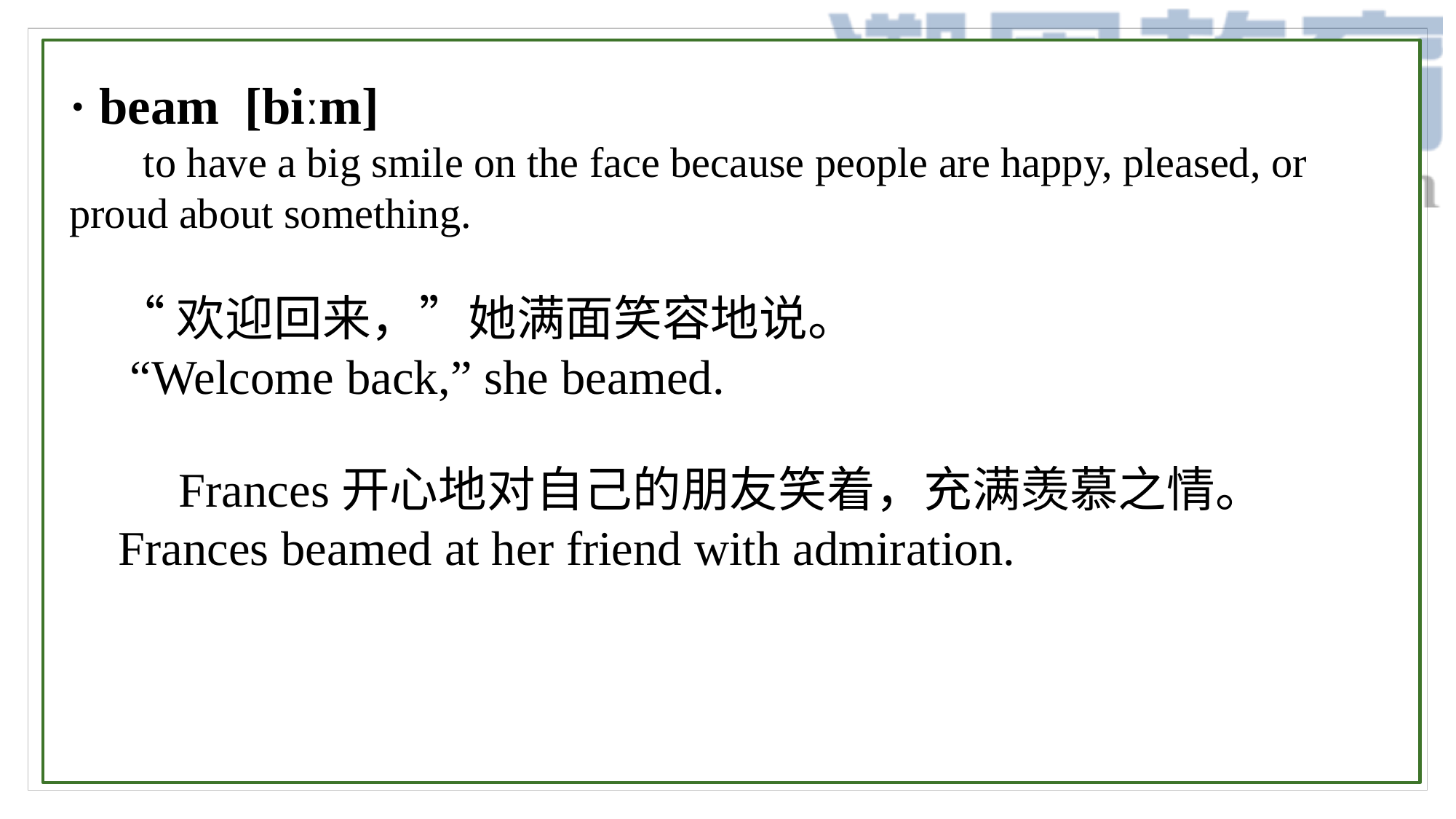

· beam  [biːm]
       to have a big smile on the face because people are happy, pleased, or proud about something.

     “欢迎回来，”她满面笑容地说。
     “Welcome back,” she beamed.

	Frances开心地对自己的朋友笑着，充满羡慕之情。
    Frances beamed at her friend with admiration.